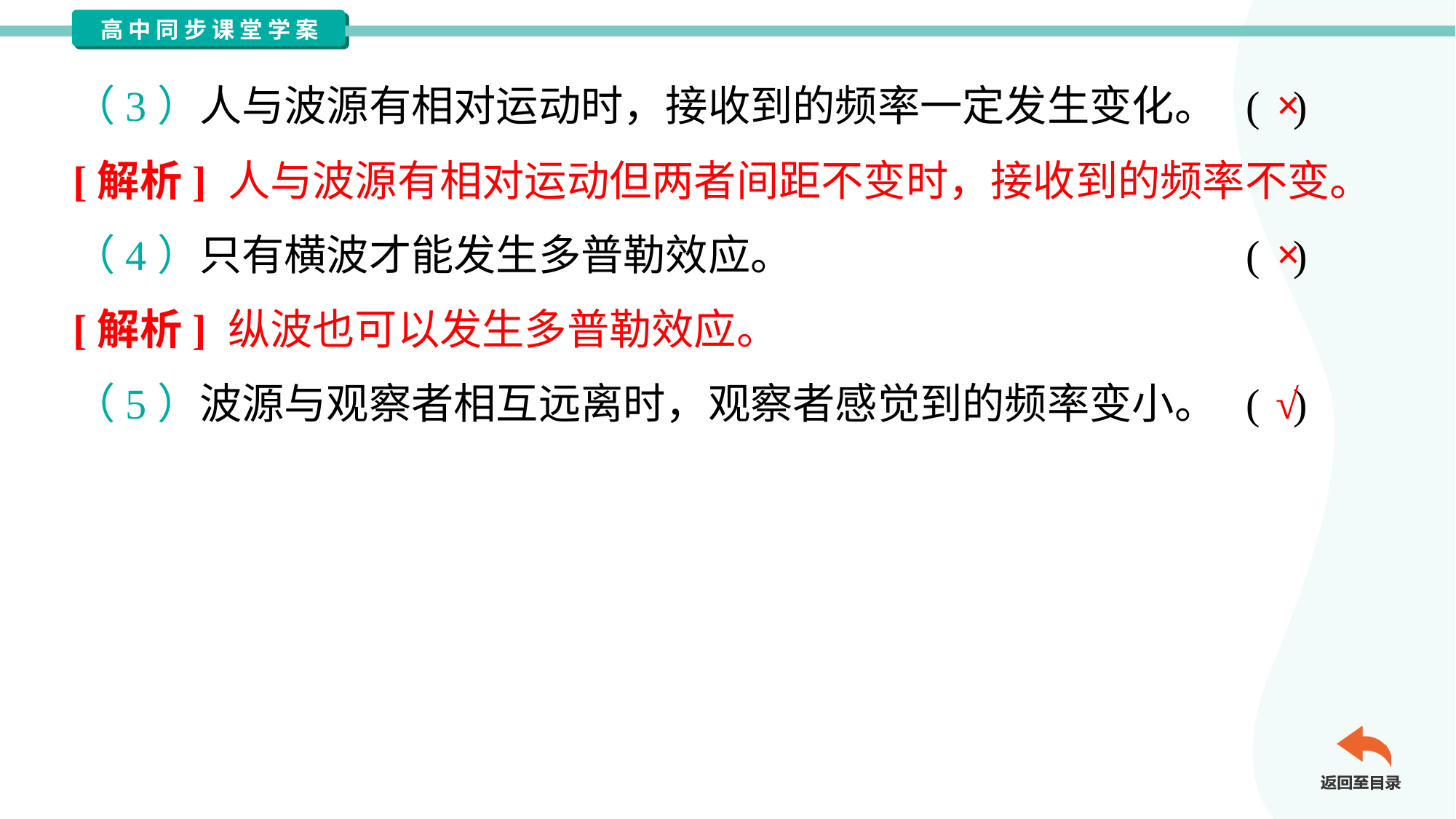

×
（3）人与波源有相对运动时，接收到的频率一定发生变化。	(   )
[解析] 人与波源有相对运动但两者间距不变时，接收到的频率不变。
×
（4）只有横波才能发生多普勒效应。	(   )
[解析] 纵波也可以发生多普勒效应。
√
（5）波源与观察者相互远离时，观察者感觉到的频率变小。	(   )